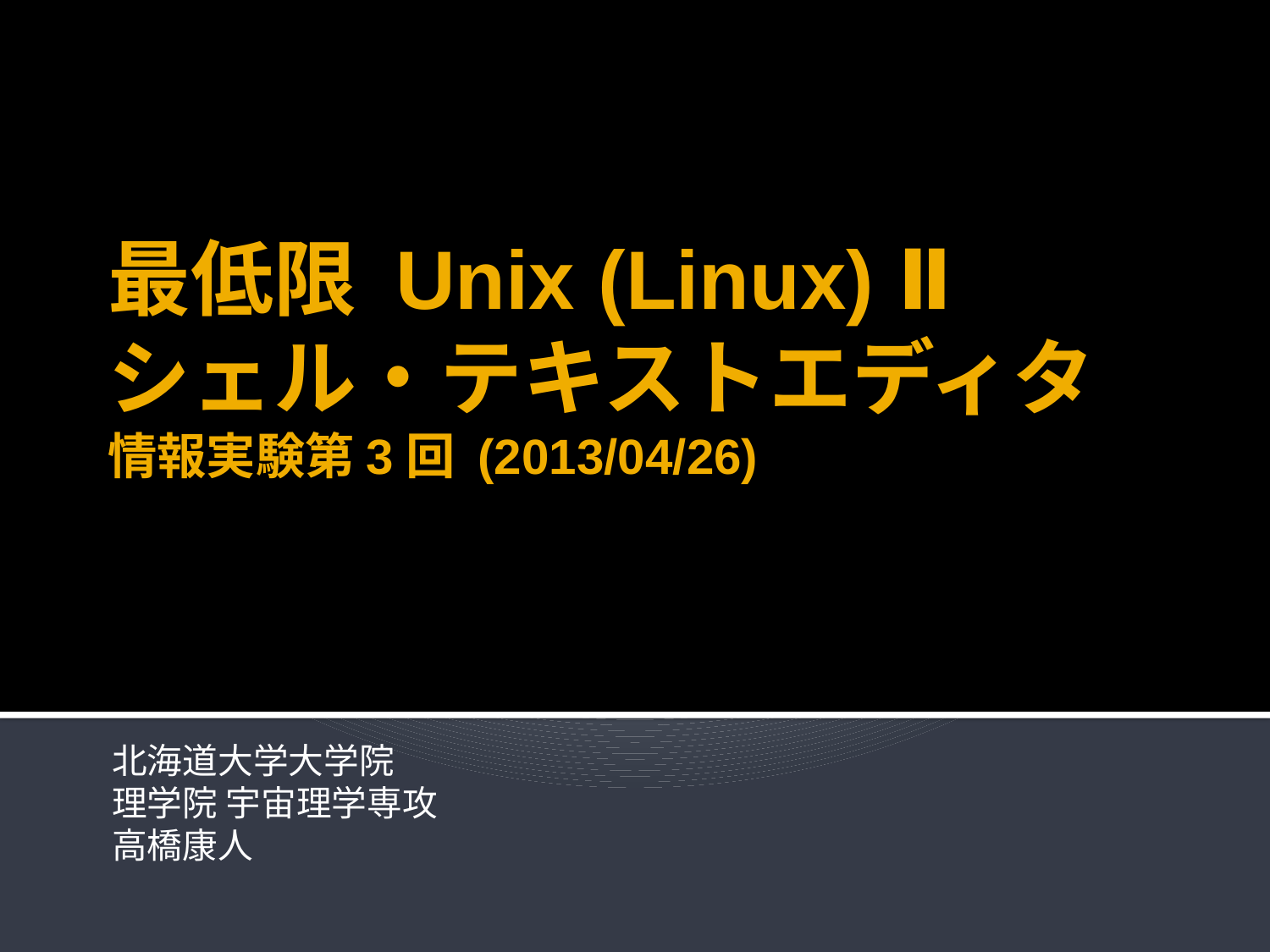

# 最低限 Unix (Linux) Ⅱ シェル・テキストエディタ 情報実験第3回 (2013/04/26)
北海道大学大学院
理学院 宇宙理学専攻
高橋康人